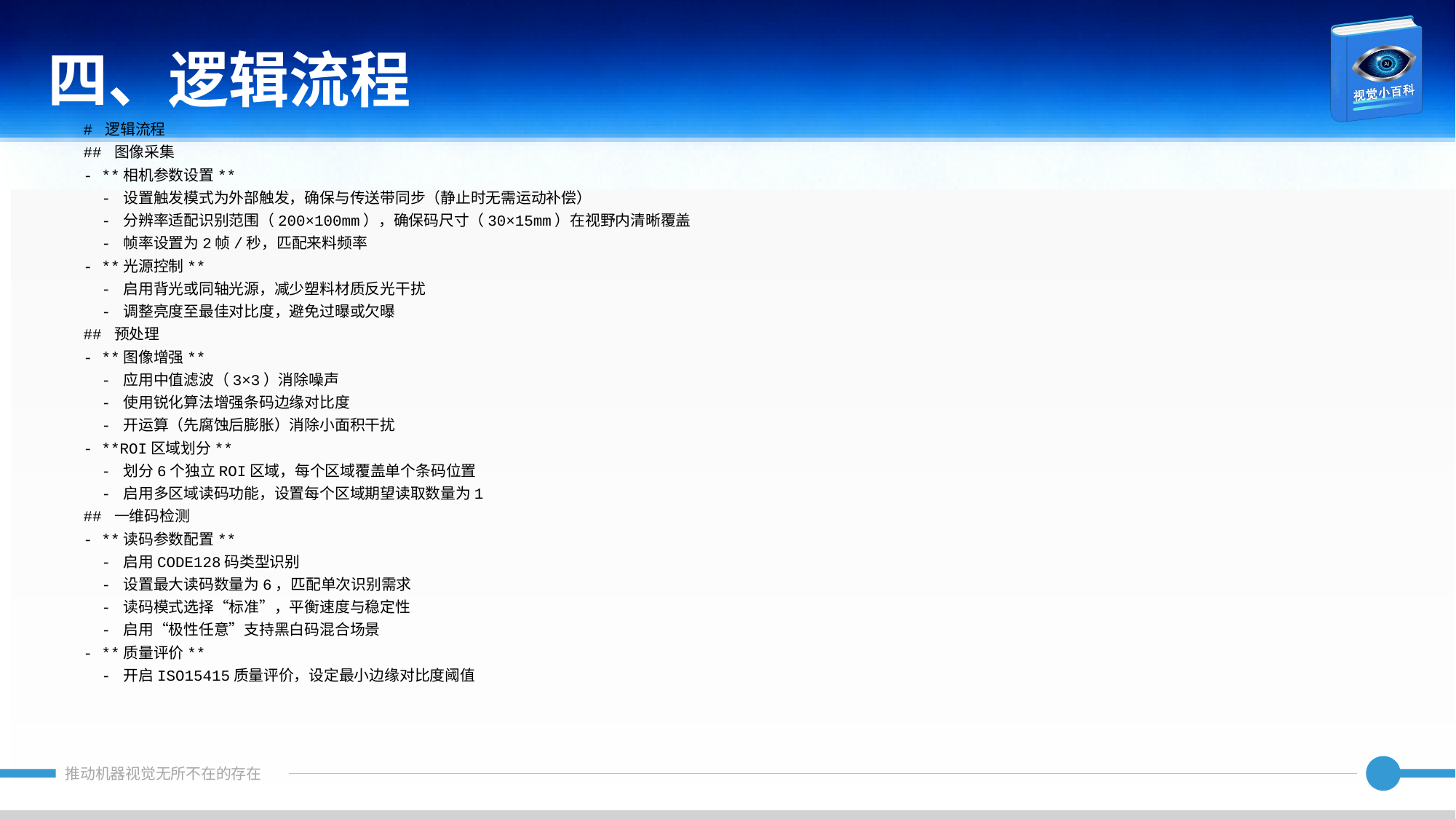

四、逻辑流程

# 逻辑流程
## 图像采集
- **相机参数设置**
  - 设置触发模式为外部触发，确保与传送带同步（静止时无需运动补偿）
  - 分辨率适配识别范围（200×100mm），确保码尺寸（30×15mm）在视野内清晰覆盖
  - 帧率设置为2帧/秒，匹配来料频率
- **光源控制**
  - 启用背光或同轴光源，减少塑料材质反光干扰
  - 调整亮度至最佳对比度，避免过曝或欠曝
## 预处理
- **图像增强**
  - 应用中值滤波（3×3）消除噪声
  - 使用锐化算法增强条码边缘对比度
  - 开运算（先腐蚀后膨胀）消除小面积干扰
- **ROI区域划分**
  - 划分6个独立ROI区域，每个区域覆盖单个条码位置
  - 启用多区域读码功能，设置每个区域期望读取数量为1
## 一维码检测
- **读码参数配置**
  - 启用CODE128码类型识别
  - 设置最大读码数量为6，匹配单次识别需求
  - 读码模式选择“标准”，平衡速度与稳定性
  - 启用“极性任意”支持黑白码混合场景
- **质量评价**
  - 开启ISO15415质量评价，设定最小边缘对比度阈值
8